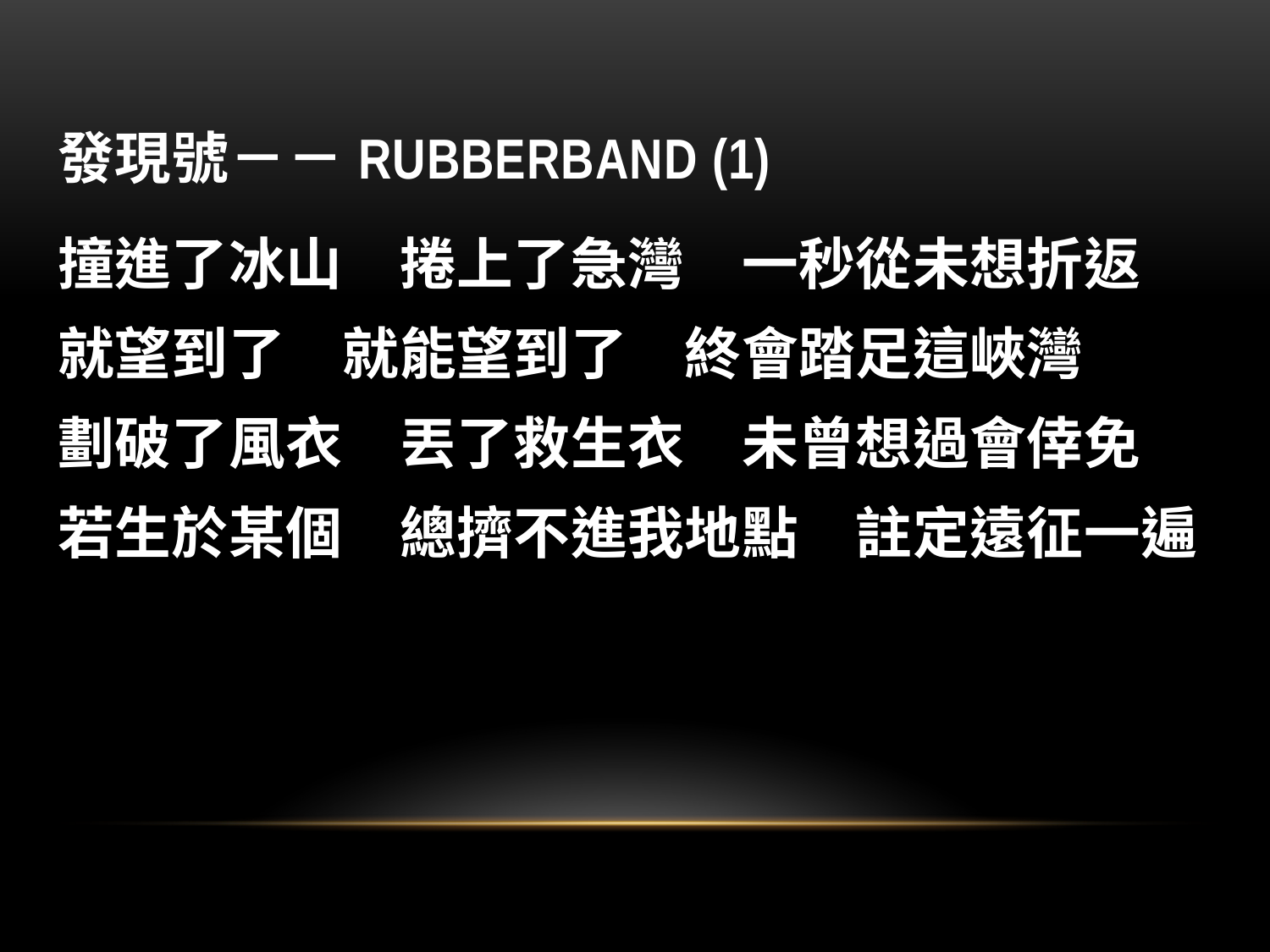

# 發現號－－RubberBand (1)
撞進了冰山　捲上了急灣　一秒從未想折返
就望到了　就能望到了　終會踏足這峽灣
劃破了風衣　丟了救生衣　未曾想過會倖免
若生於某個　總擠不進我地點　註定遠征一遍